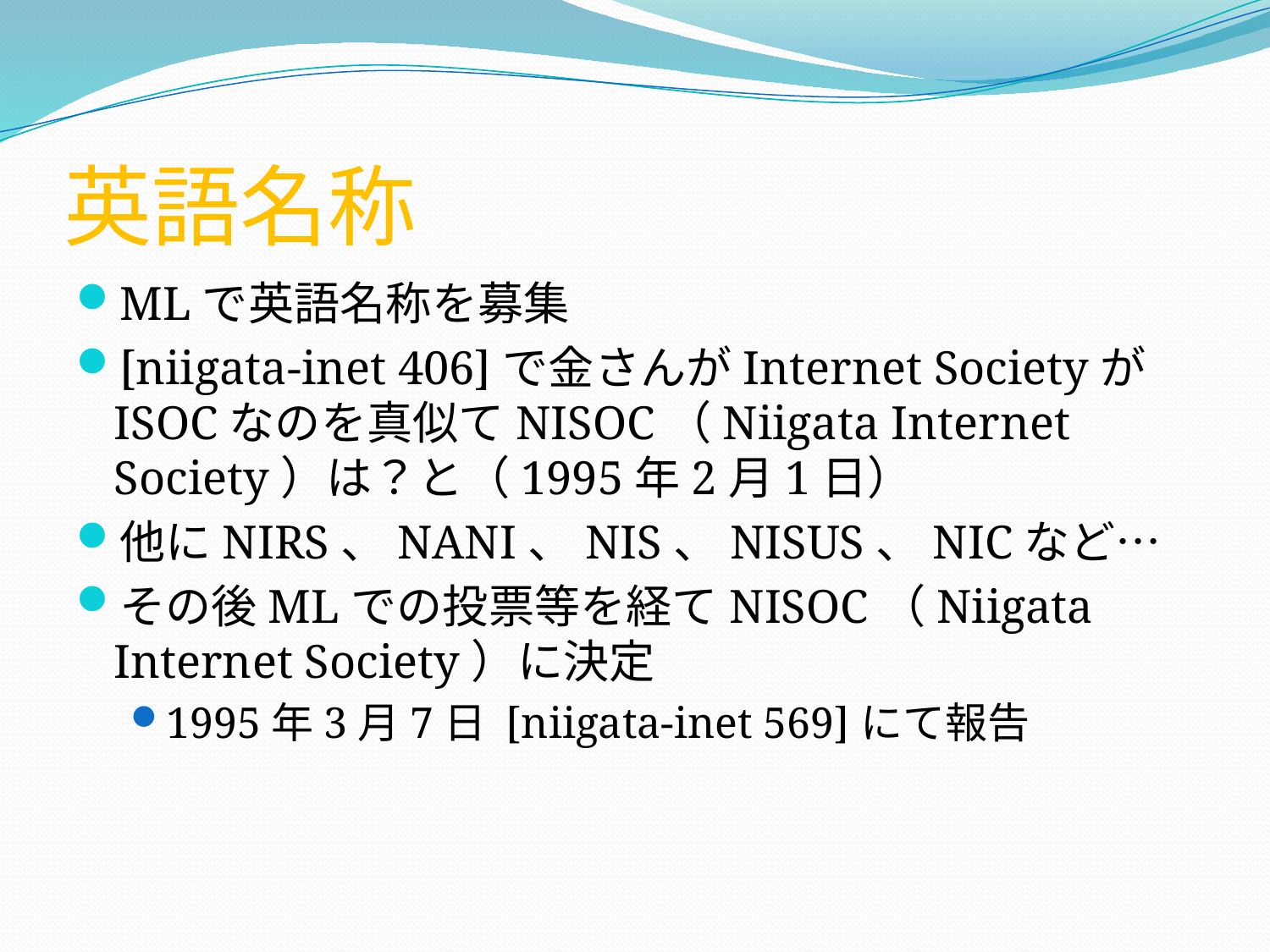

# 英語名称
MLで英語名称を募集
[niigata-inet 406]で金さんがInternet SocietyがISOCなのを真似てNISOC（Niigata Internet Society）は？と（1995年2月1日）
他にNIRS、NANI、NIS、NISUS、NICなど…
その後MLでの投票等を経てNISOC（Niigata Internet Society）に決定
1995年3月7日 [niigata-inet 569]にて報告